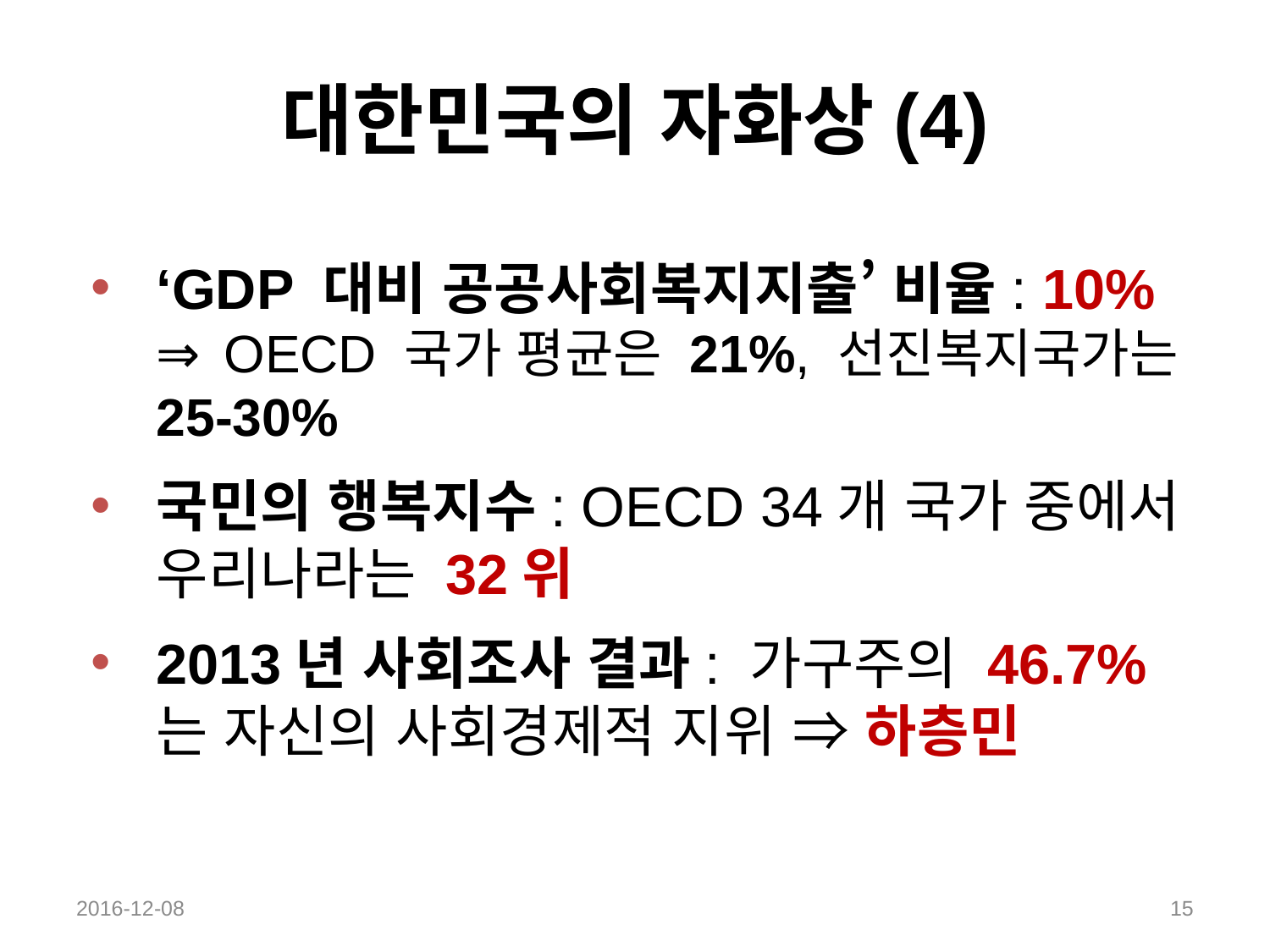

# 대한민국의 자화상(4)
‘GDP 대비 공공사회복지지출’ 비율: 10% ⇒ OECD 국가 평균은 21%, 선진복지국가는 25-30%

국민의 행복지수: OECD 34개 국가 중에서 우리나라는 32위

2013년 사회조사 결과: 가구주의 46.7%는 자신의 사회경제적 지위 ⇒ 하층민
2016-12-08
15